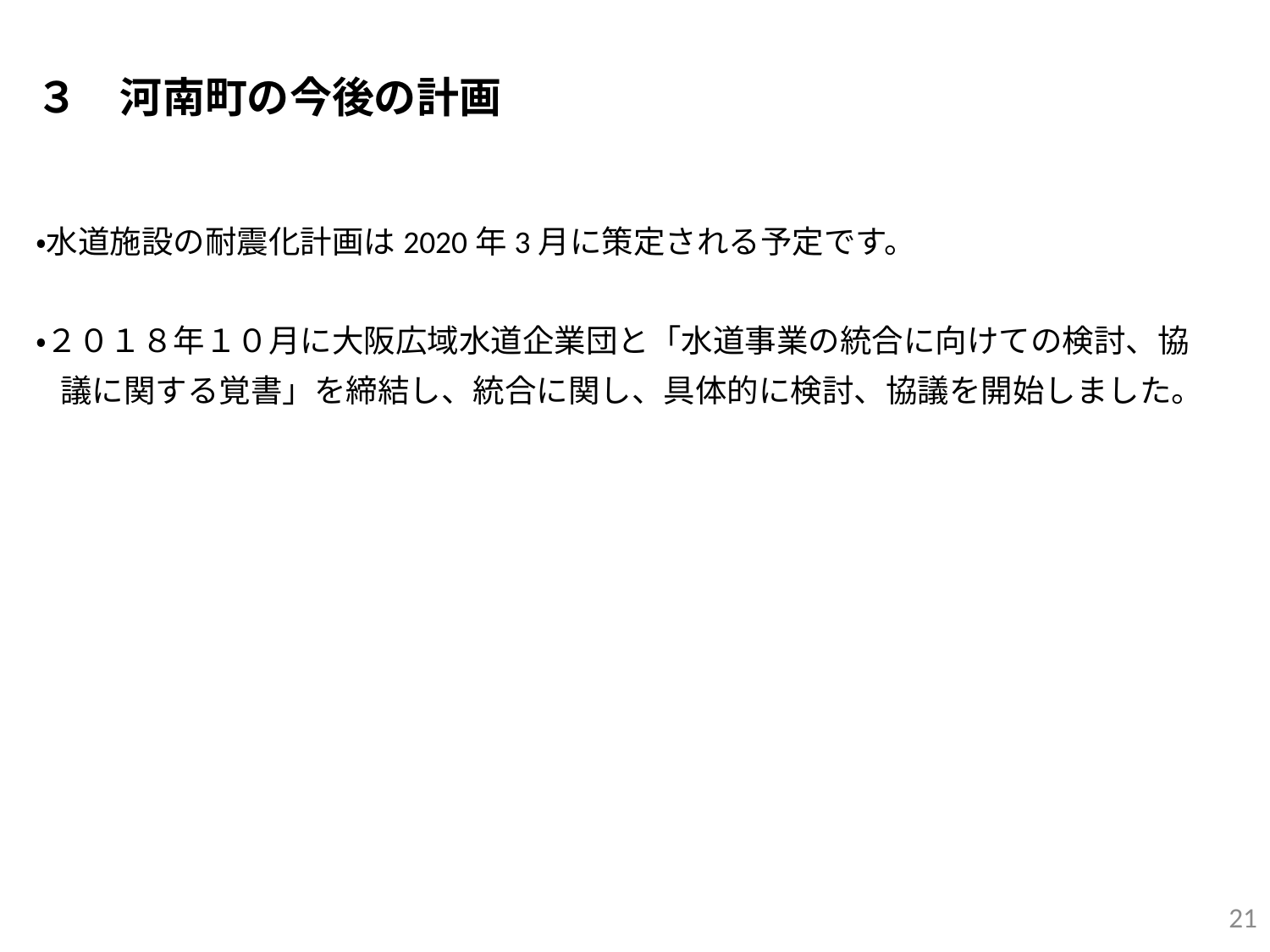

３　河南町の今後の計画

・水道施設の耐震化計画は2020年3月に策定される予定です。

・２０１８年１０月に大阪広域水道企業団と「水道事業の統合に向けての検討、協議に関する覚書」を締結し、統合に関し、具体的に検討、協議を開始しました。

21